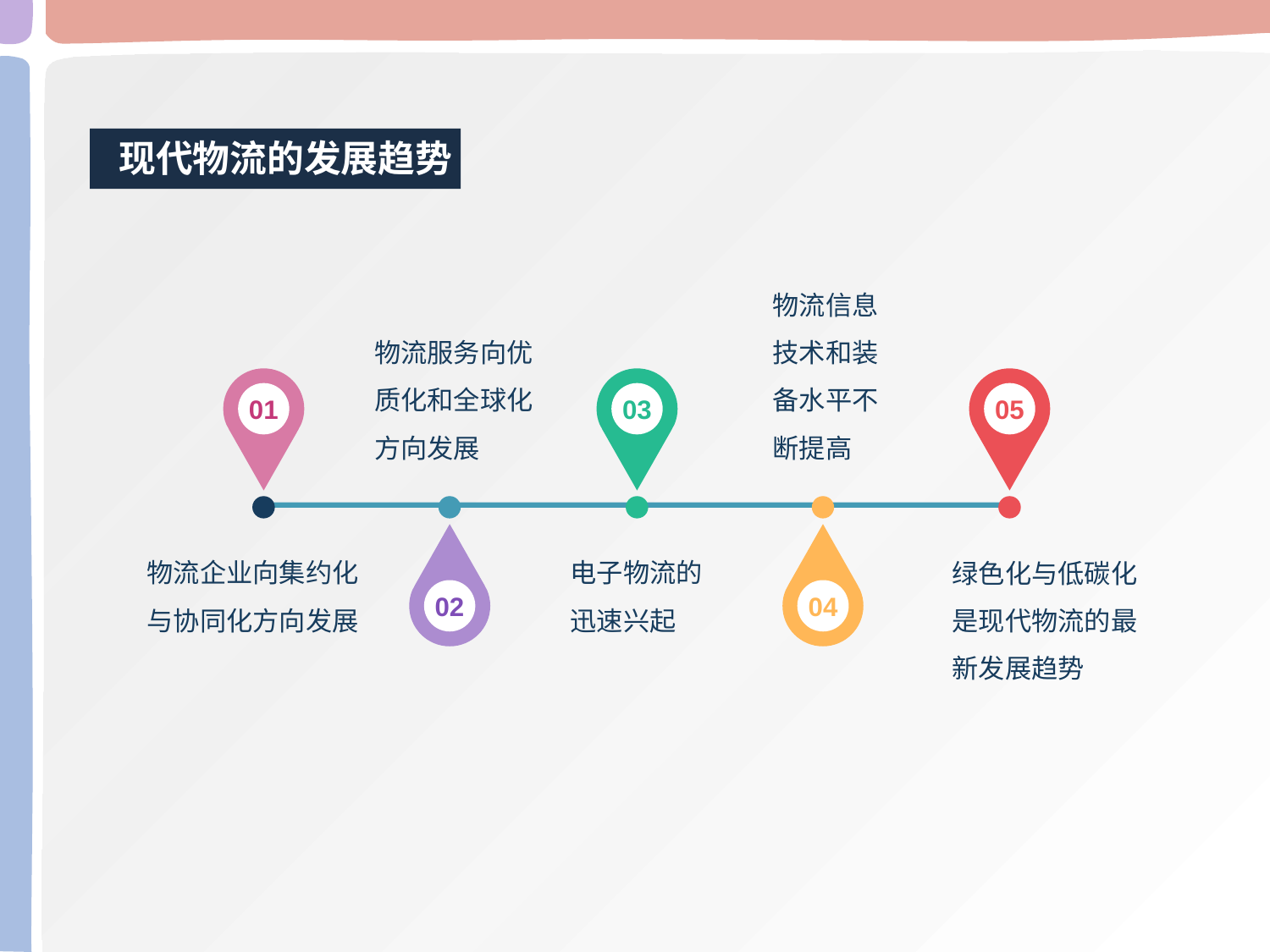

现代物流的发展趋势
物流信息技术和装备水平不断提高
物流服务向优质化和全球化方向发展

01

03

05

02

04
物流企业向集约化与协同化方向发展
电子物流的迅速兴起
绿色化与低碳化是现代物流的最新发展趋势